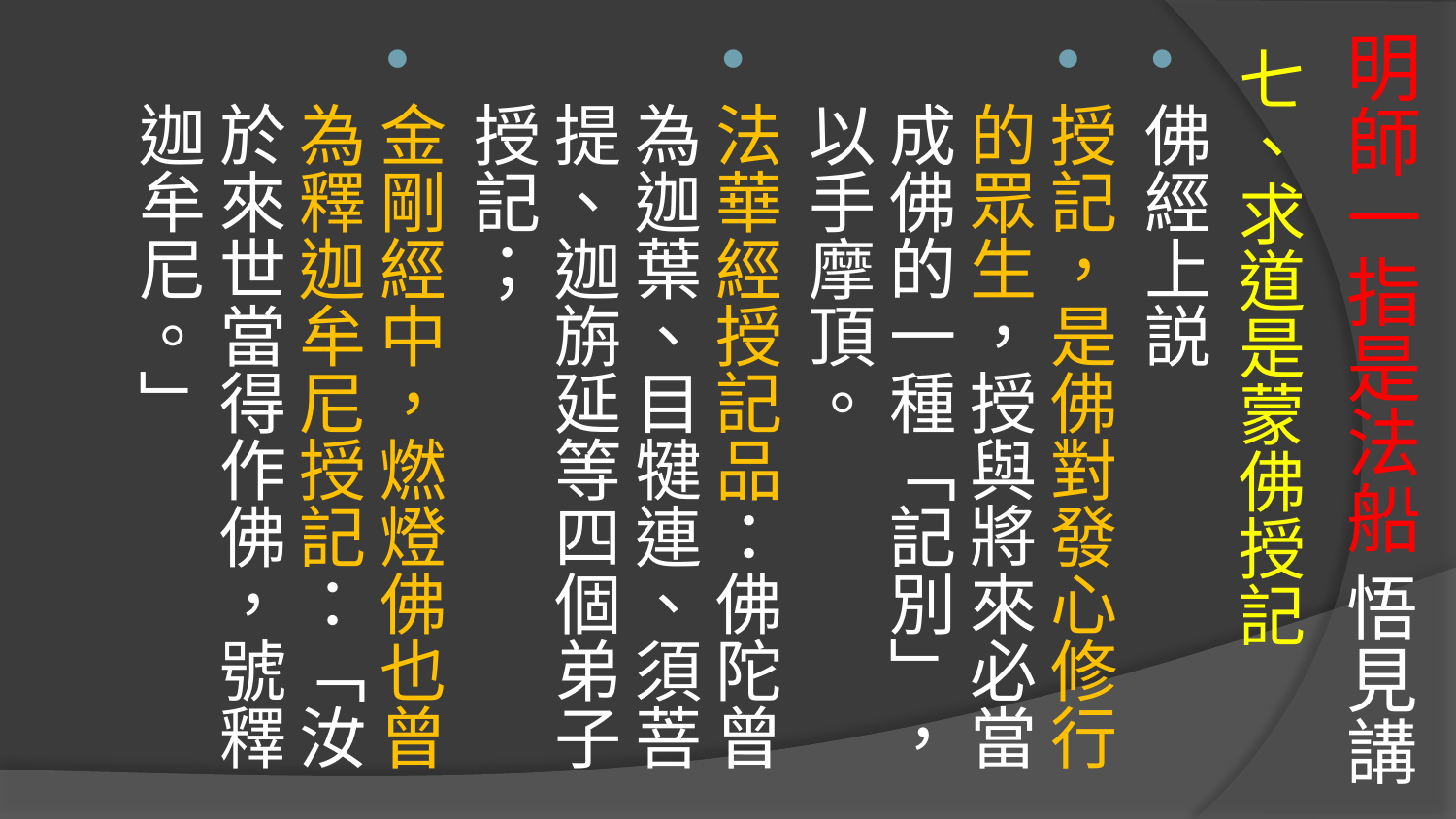

# 明師一指是法船 悟見講
七、求道是蒙佛授記
佛經上説
授記，是佛對發心修行的眾生，授與將來必當成佛的一種「記別」，以手摩頂。
法華經授記品：佛陀曾為迦葉、目犍連、須菩提、迦旃延等四個弟子授記；
金剛經中，燃燈佛也曾為釋迦牟尼授記：「汝於來世當得作佛，號釋迦牟尼。」